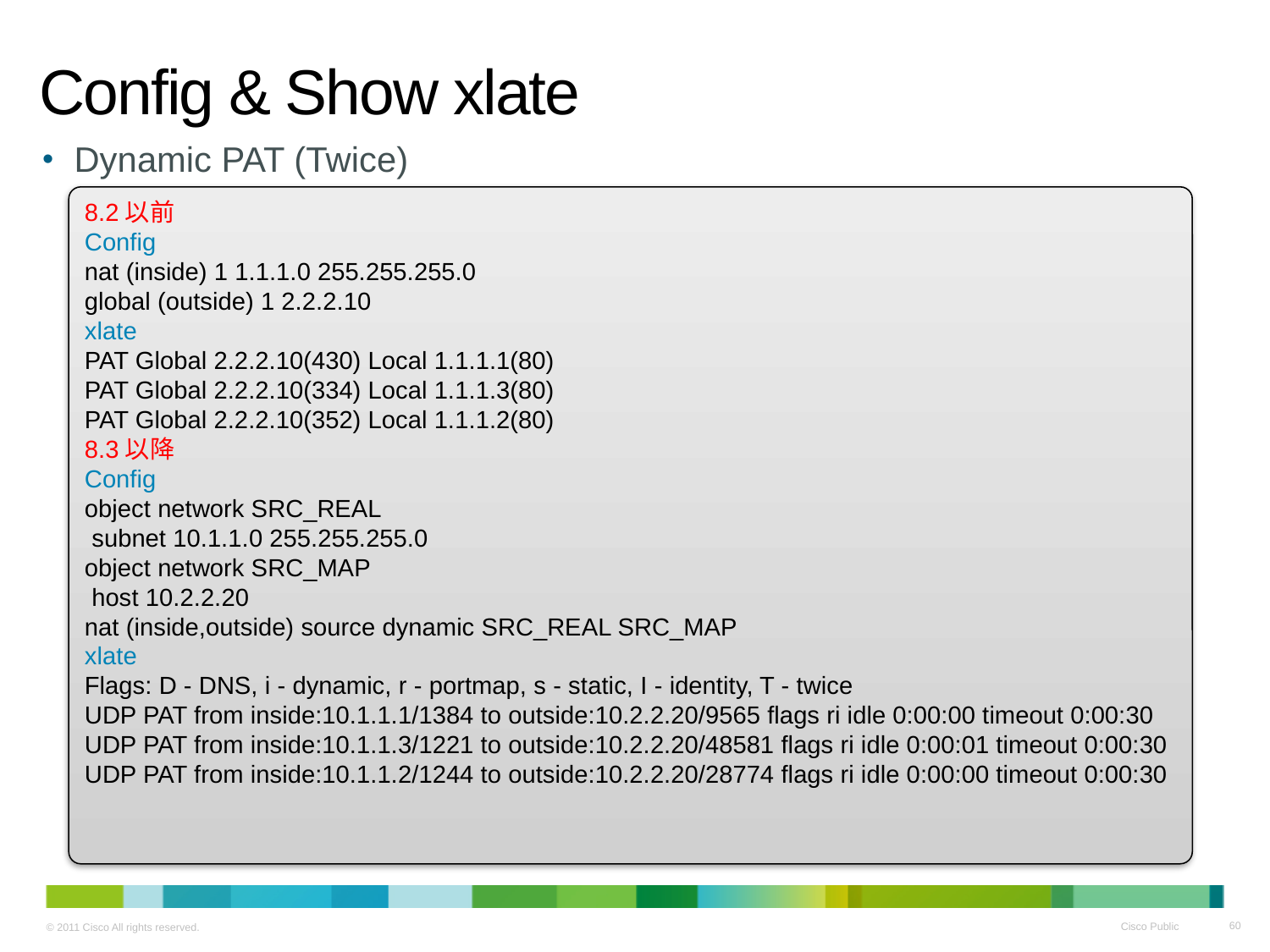

# Config & Show xlate
Dynamic PAT (Twice)

8.2以前
Config
nat (inside) 1 1.1.1.0 255.255.255.0
global (outside) 1 2.2.2.10
xlate
PAT Global 2.2.2.10(430) Local 1.1.1.1(80)
PAT Global 2.2.2.10(334) Local 1.1.1.3(80)
PAT Global 2.2.2.10(352) Local 1.1.1.2(80)
8.3以降
Config
object network SRC_REAL
 subnet 10.1.1.0 255.255.255.0
object network SRC_MAP
 host 10.2.2.20
nat (inside,outside) source dynamic SRC_REAL SRC_MAP
xlate
Flags: D - DNS, i - dynamic, r - portmap, s - static, I - identity, T - twice
UDP PAT from inside:10.1.1.1/1384 to outside:10.2.2.20/9565 flags ri idle 0:00:00 timeout 0:00:30
UDP PAT from inside:10.1.1.3/1221 to outside:10.2.2.20/48581 flags ri idle 0:00:01 timeout 0:00:30
UDP PAT from inside:10.1.1.2/1244 to outside:10.2.2.20/28774 flags ri idle 0:00:00 timeout 0:00:30